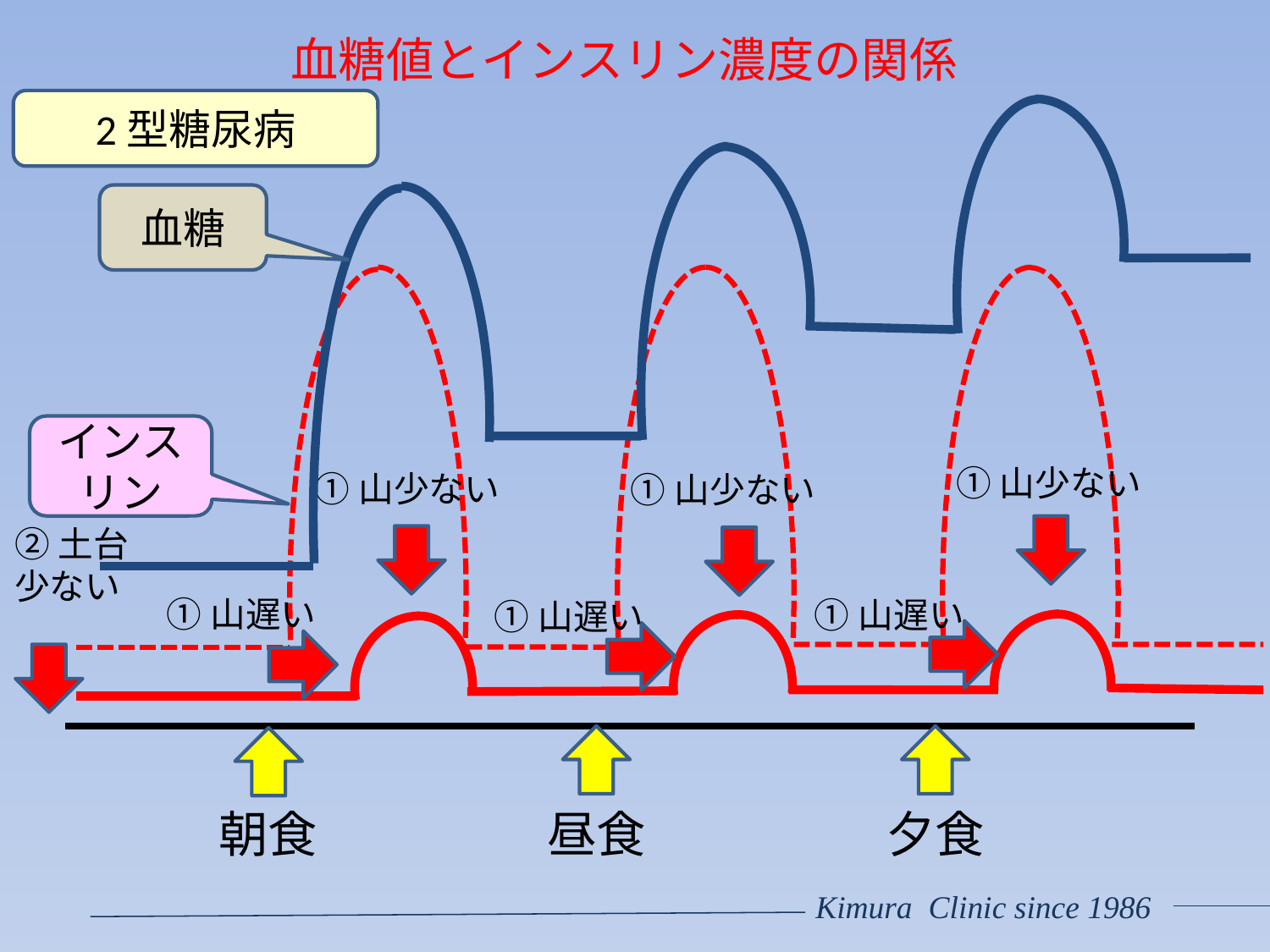

# 血糖値とインスリン濃度の関係
2型糖尿病

血糖

インスリン
①山少ない
①山少ない
①山少ない

②土台
少ない

①山遅い
①山遅い
①山遅い

朝食
昼食
夕食
Kimura  Clinic since 1986